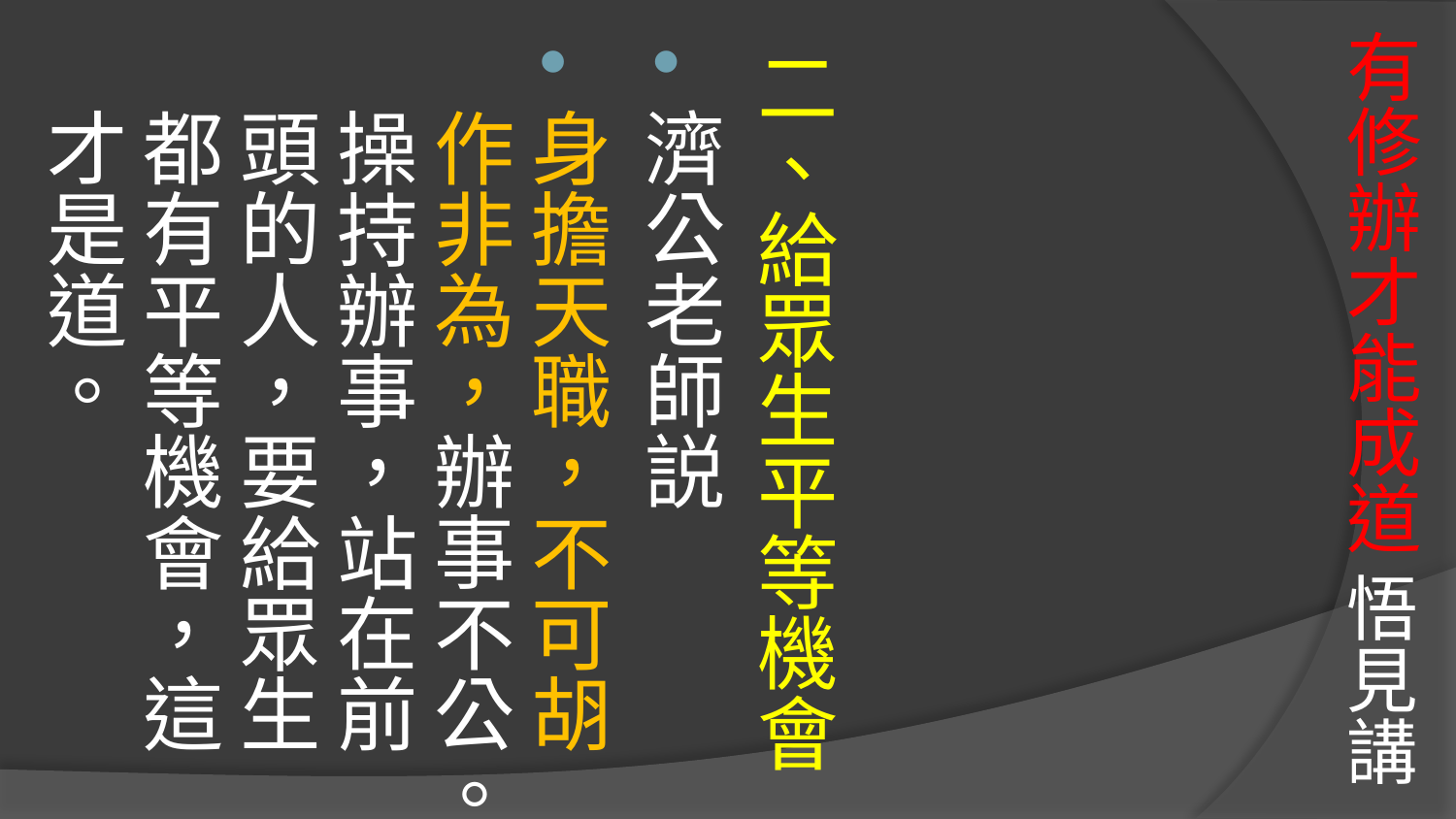

# 有修辦才能成道 悟見講
二、給眾生平等機會
濟公老師説
身擔天職，不可胡作非為，辦事不公。操持辦事，站在前頭的人，要給眾生都有平等機會，這才是道。